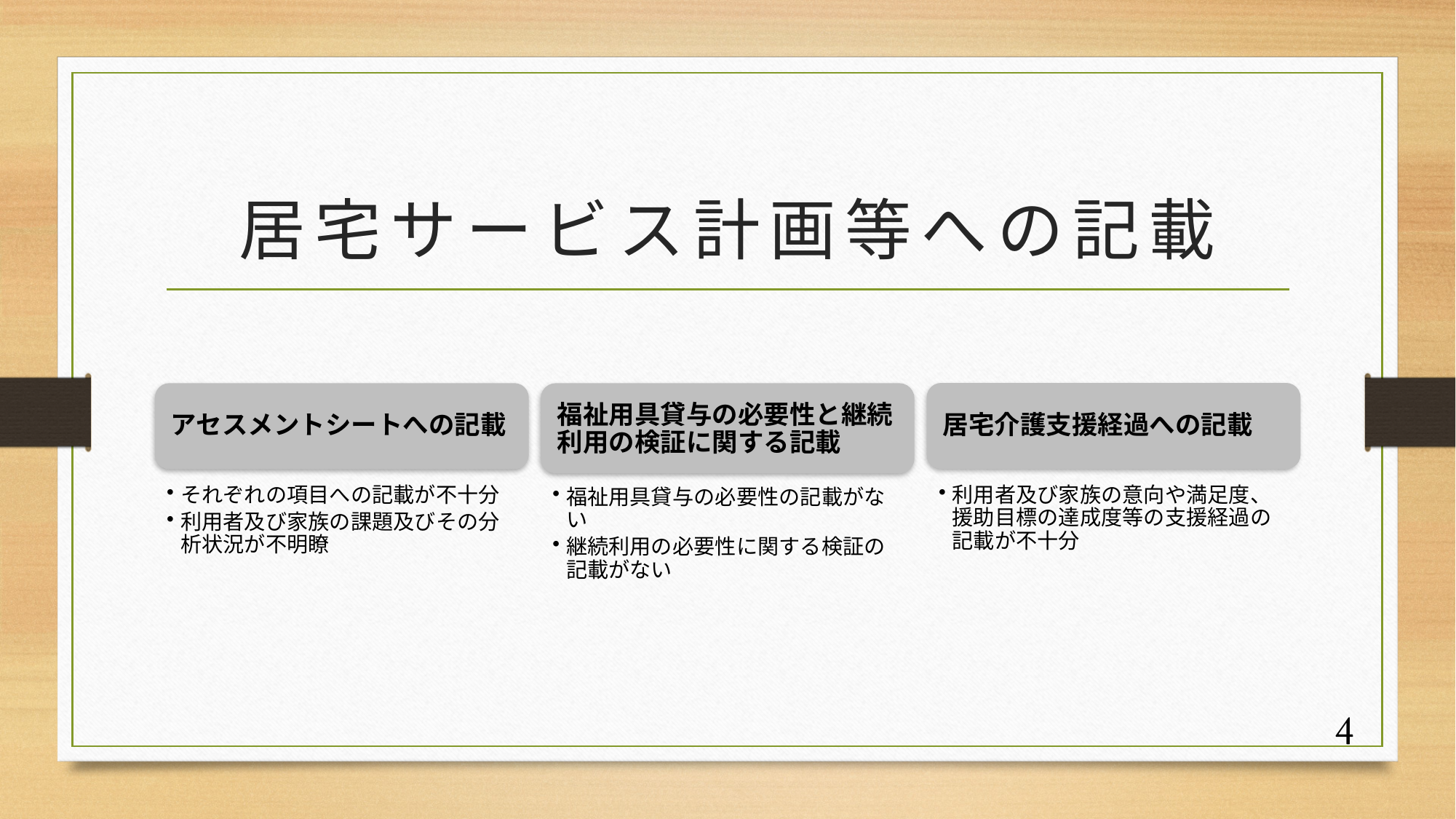

# 居宅サービス計画等への記載
居宅介護支援経過への記載
利用者及び家族の意向や満足度、援助目標の達成度等の支援経過の記載が不十分
アセスメントシートへの記載
それぞれの項目への記載が不十分
利用者及び家族の課題及びその分析状況が不明瞭
福祉用具貸与の必要性と継続
利用の検証に関する記載
福祉用具貸与の必要性の記載がない
継続利用の必要性に関する検証の記載がない
4